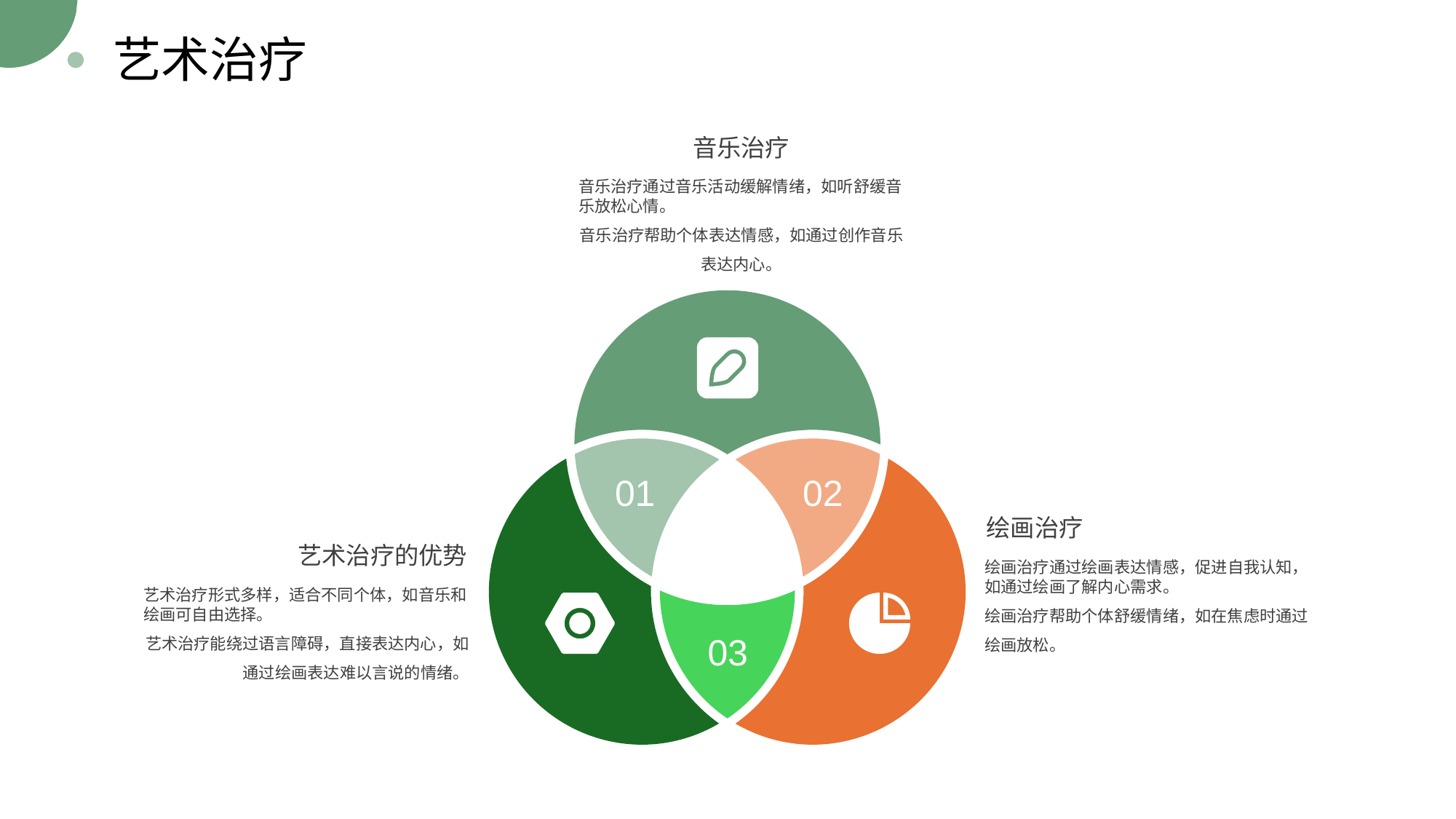

艺术治疗

音乐治疗
音乐治疗通过音乐活动缓解情绪，如听舒缓音乐放松心情。
音乐治疗帮助个体表达情感，如通过创作音乐表达内心。

01
02
绘画治疗
艺术治疗的优势
绘画治疗通过绘画表达情感，促进自我认知，如通过绘画了解内心需求。
绘画治疗帮助个体舒缓情绪，如在焦虑时通过绘画放松。
艺术治疗形式多样，适合不同个体，如音乐和绘画可自由选择。
艺术治疗能绕过语言障碍，直接表达内心，如通过绘画表达难以言说的情绪。

03